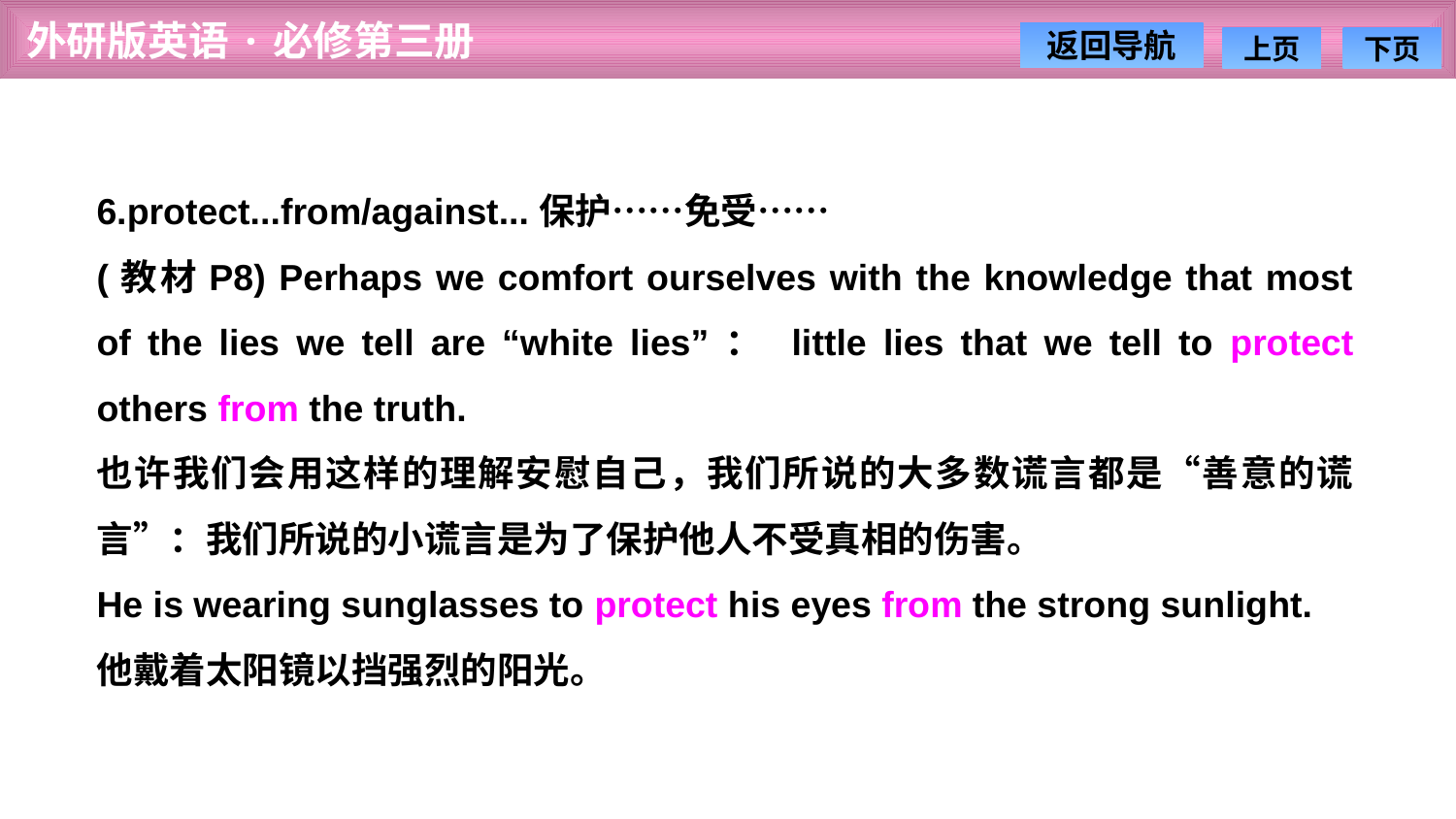

6.protect...from/against...保护……免受……
(教材P8) Perhaps we comfort ourselves with the knowledge that most of the lies we tell are “white lies”： little lies that we tell to protect others from the truth.
也许我们会用这样的理解安慰自己，我们所说的大多数谎言都是“善意的谎言”：我们所说的小谎言是为了保护他人不受真相的伤害。
He is wearing sunglasses to protect his eyes from the strong sunlight.
他戴着太阳镜以挡强烈的阳光。